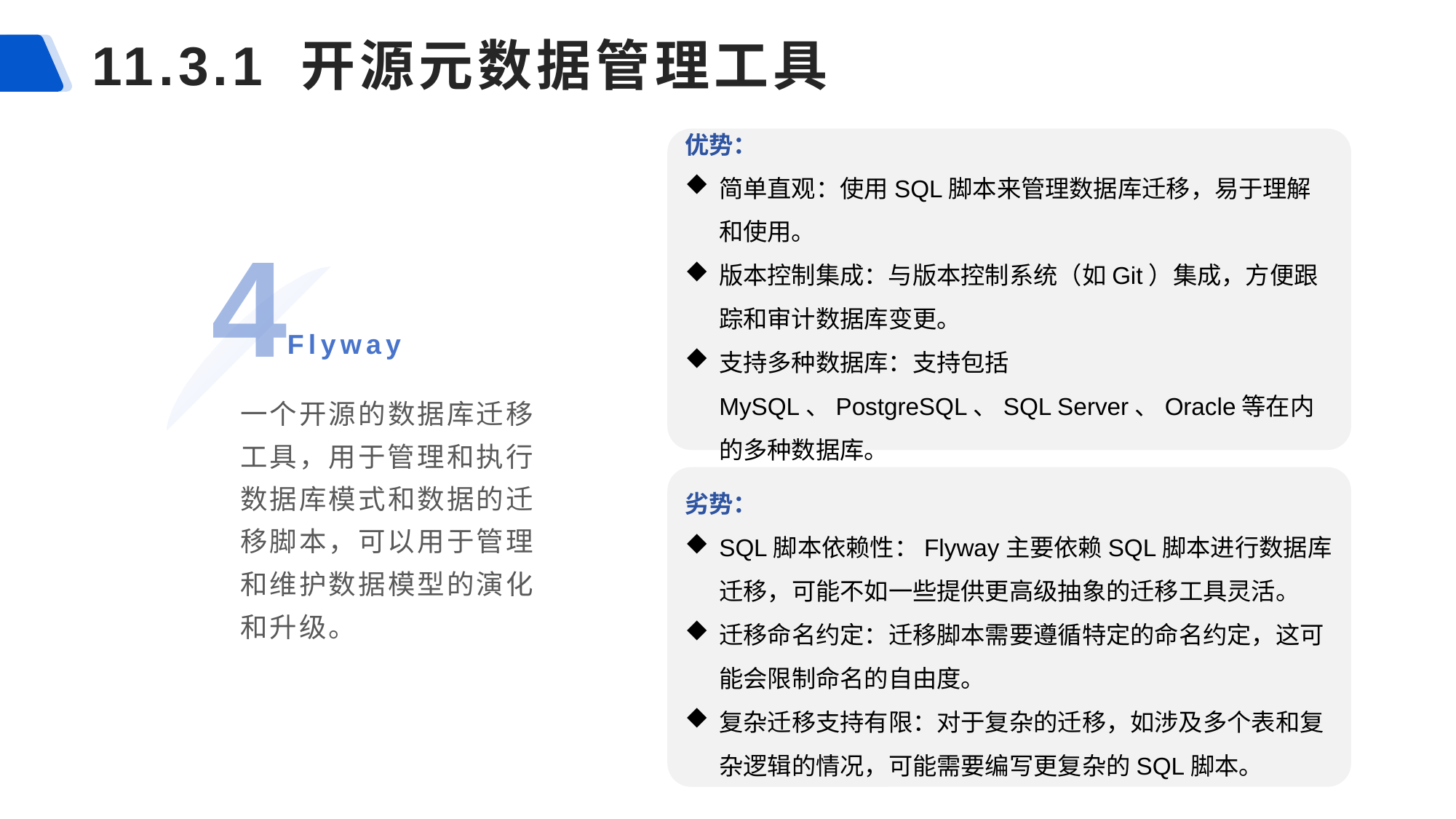

# 11.3.1 开源元数据管理工具
优势：
简单直观：使用SQL脚本来管理数据库迁移，易于理解和使用。
版本控制集成：与版本控制系统（如Git）集成，方便跟踪和审计数据库变更。
支持多种数据库：支持包括MySQL、PostgreSQL、SQL Server、Oracle等在内的多种数据库。
4

Flyway
一个开源的数据库迁移工具，用于管理和执行数据库模式和数据的迁移脚本，可以用于管理和维护数据模型的演化和升级。
劣势：
SQL脚本依赖性：Flyway主要依赖SQL脚本进行数据库迁移，可能不如一些提供更高级抽象的迁移工具灵活。
迁移命名约定：迁移脚本需要遵循特定的命名约定，这可能会限制命名的自由度。
复杂迁移支持有限：对于复杂的迁移，如涉及多个表和复杂逻辑的情况，可能需要编写更复杂的SQL脚本。